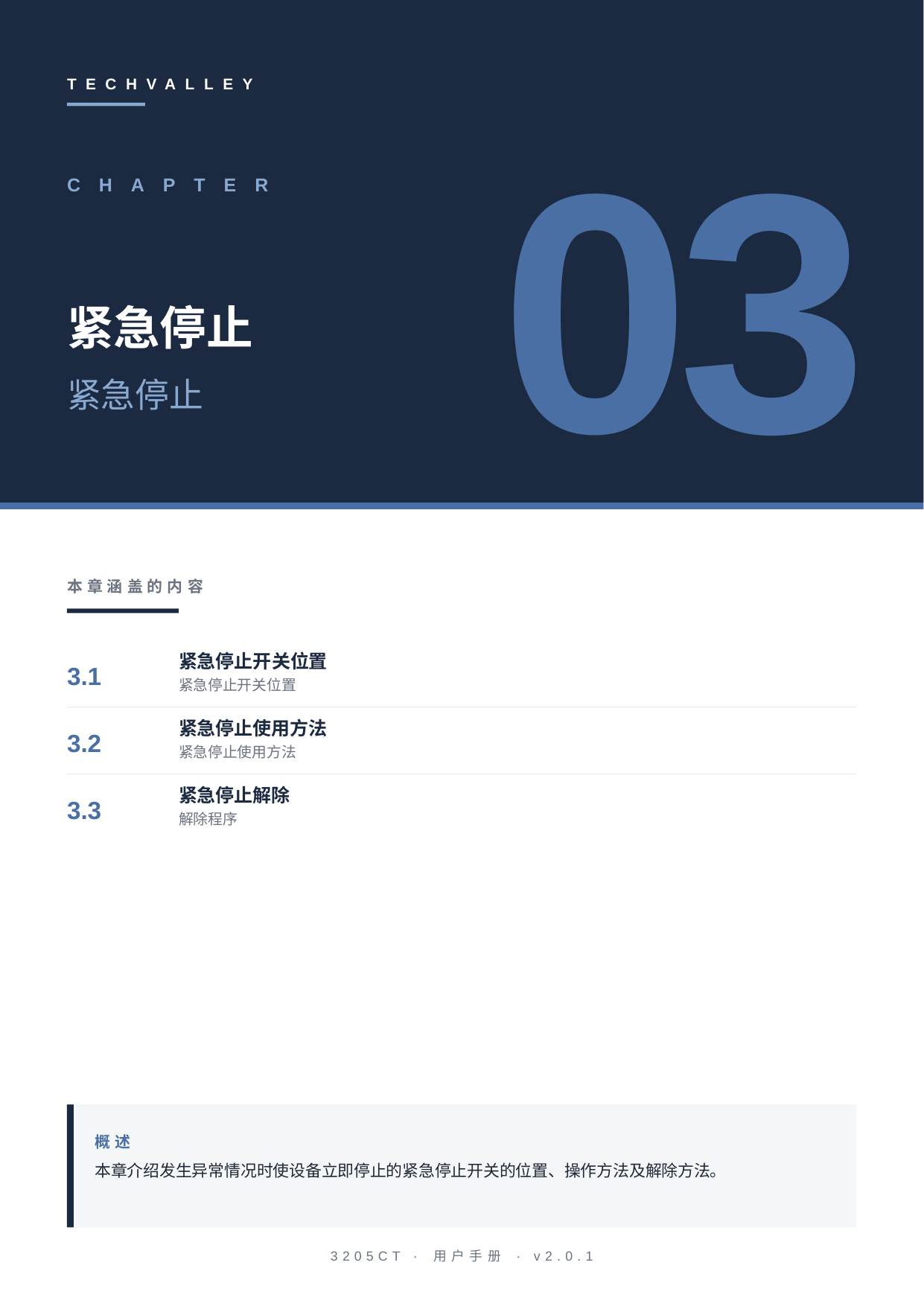

TECHVALLEY

03
CHAPTER
紧急停止
紧急停止

本章涵盖的内容

3.1
紧急停止开关位置
紧急停止开关位置

3.2
紧急停止使用方法
紧急停止使用方法

3.3
紧急停止解除
解除程序

概述
本章介绍发生异常情况时使设备立即停止的紧急停止开关的位置、操作方法及解除方法。
3205CT · 用户手册 · v2.0.1